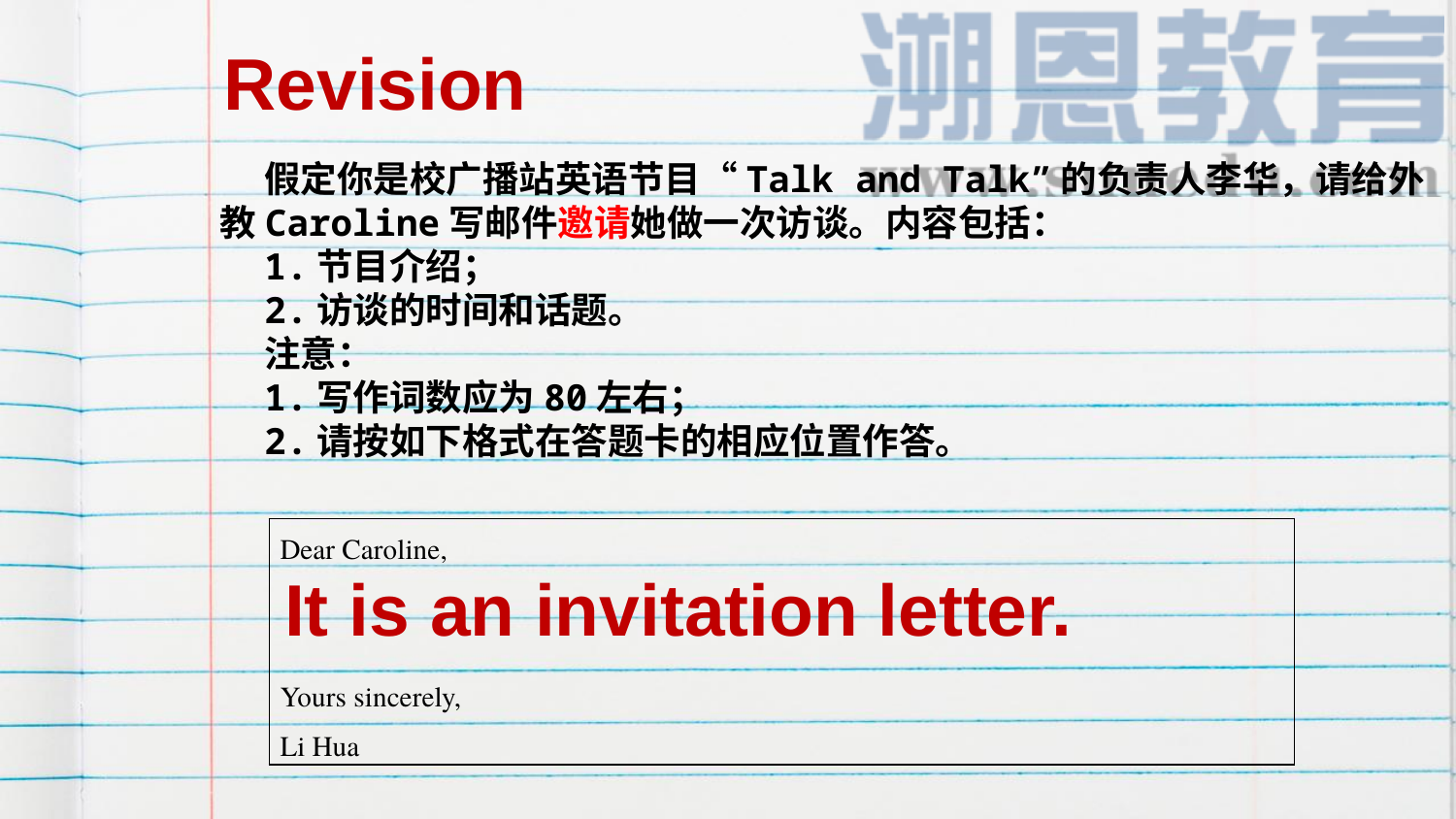

# Revision
3
假定你是校广播站英语节目“Talk and Talk”的负责人李华，请给外教Caroline写邮件邀请她做一次访谈。内容包括：
1.节目介绍；
2.访谈的时间和话题。
注意：
1.写作词数应为80左右；
2.请按如下格式在答题卡的相应位置作答。

It is an invitation letter.
| Dear Caroline,     Yours sincerely, Li Hua |
| --- |